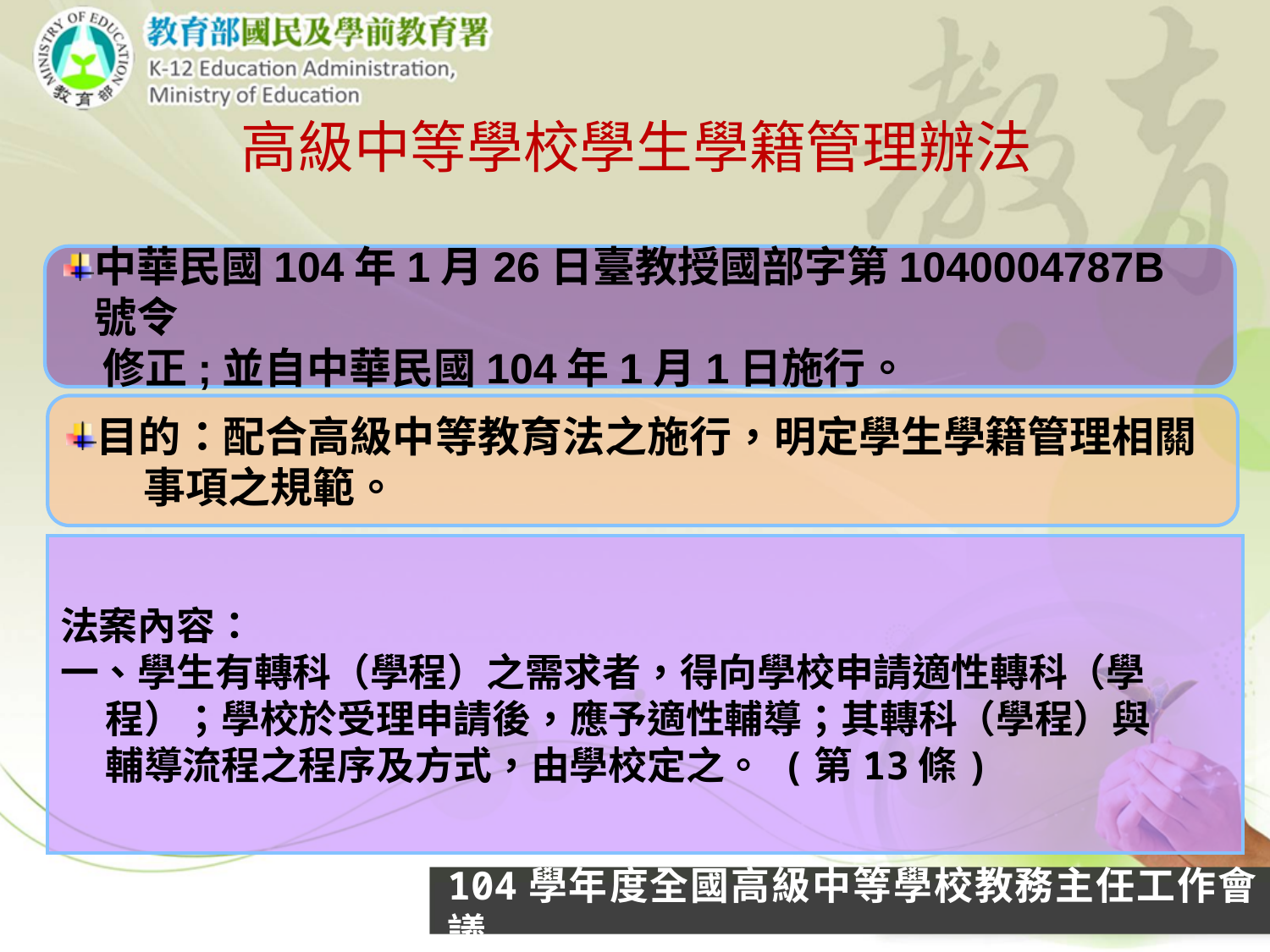

# 高級中等學校學生學籍管理辦法
中華民國104年1月26日臺教授國部字第1040004787B號令
   修正;並自中華民國104年1月1日施行。
目的：配合高級中等教育法之施行，明定學生學籍管理相關
       事項之規範。
法案內容：
一、學生有轉科（學程）之需求者，得向學校申請適性轉科（學
    程）；學校於受理申請後，應予適性輔導；其轉科（學程）與
    輔導流程之程序及方式，由學校定之。 (第13條)
104學年度全國高級中等學校教務主任工作會議
43
43